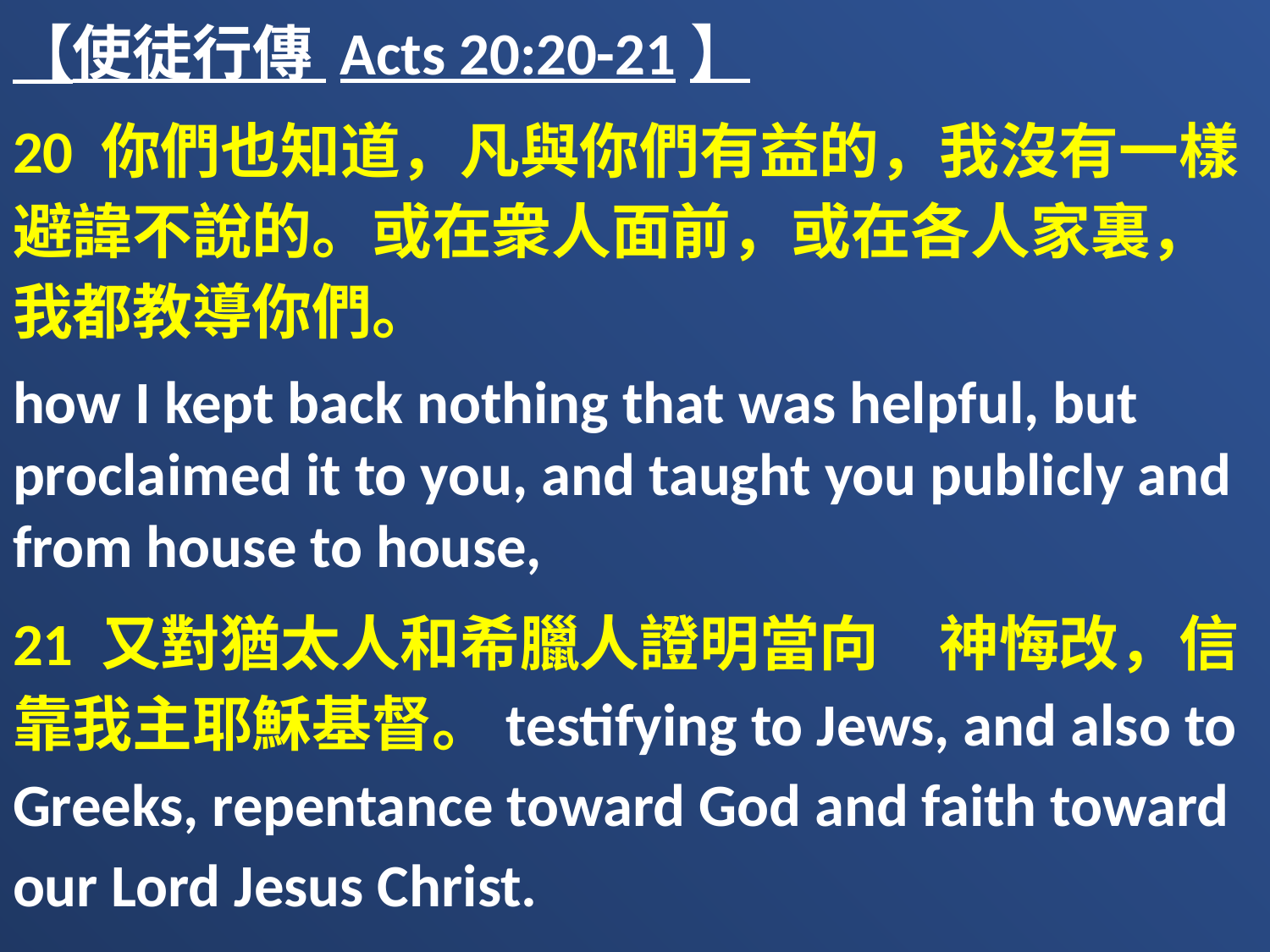

【使徒行傳 Acts 20:20-21】
20 你們也知道，凡與你們有益的，我沒有一樣避諱不說的。或在衆人面前，或在各人家裏，我都教導你們。
how I kept back nothing that was helpful, but proclaimed it to you, and taught you publicly and from house to house,
21 又對猶太人和希臘人證明當向　神悔改，信靠我主耶穌基督。testifying to Jews, and also to Greeks, repentance toward God and faith toward our Lord Jesus Christ.